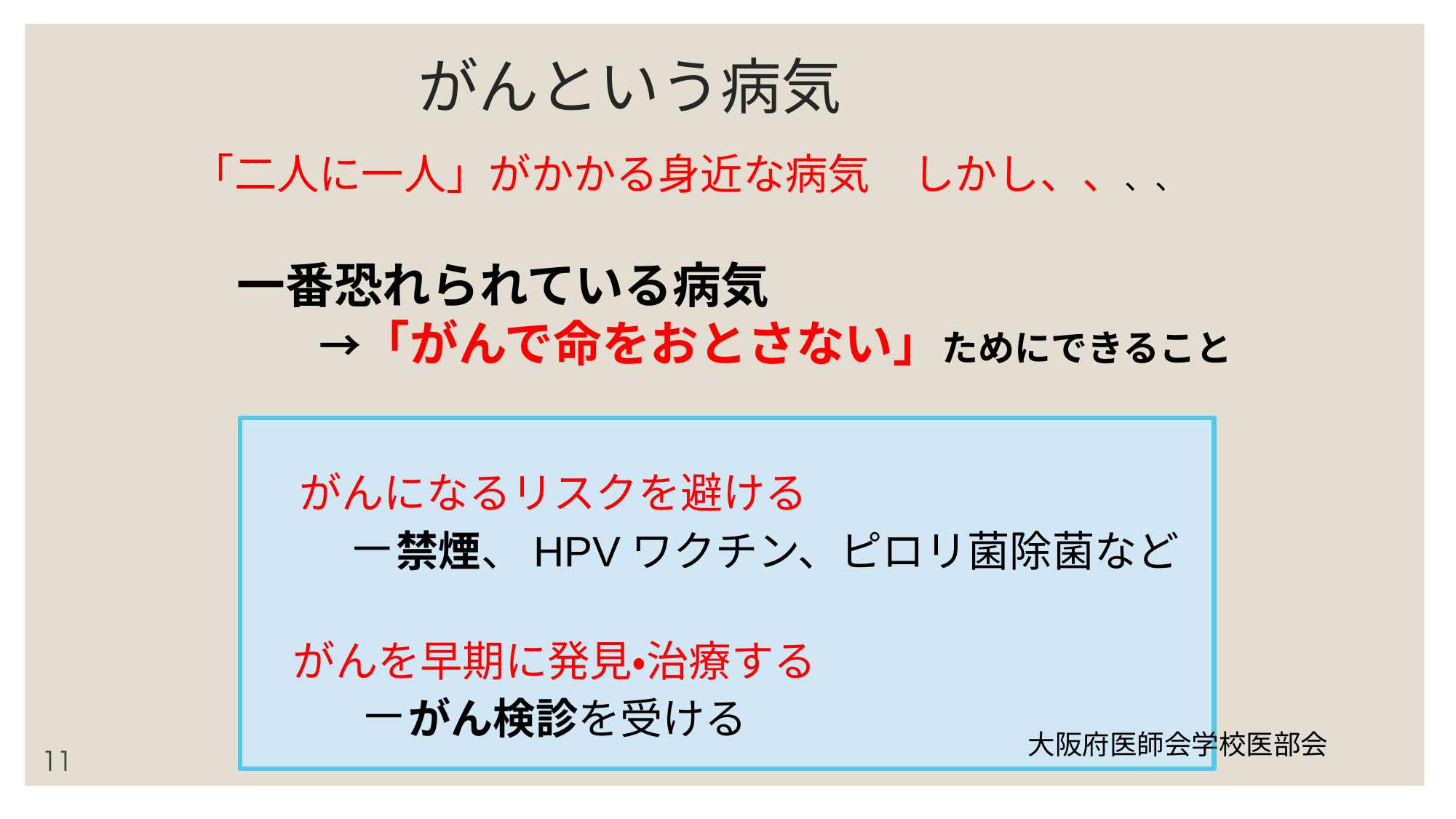

# がんという病気
「二人に一人」がかかる身近な病気　しかし、、、、
   一番恐れられている病気
　　　→「がんで命をおとさない」ためにできること

　がんになるリスクを避ける
　　－禁煙、HPVワクチン、ピロリ菌除菌など

　がんを早期に発見・治療する
	－がん検診を受ける

大阪府医師会学校医部会
11